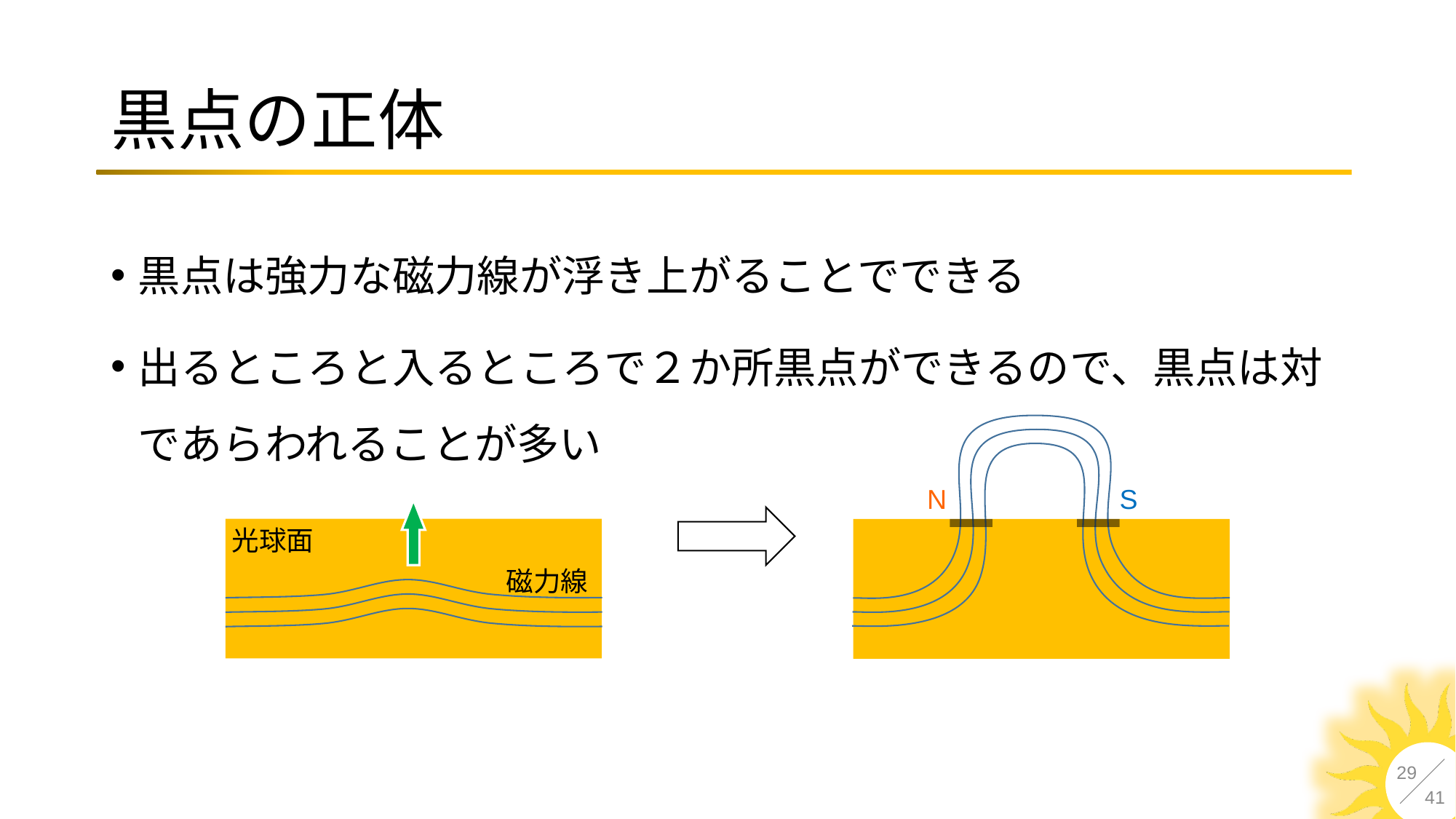

# 黒点の正体
黒点は強力な磁力線が浮き上がることでできる
出るところと入るところで２か所黒点ができるので、黒点は対であらわれることが多い

N
S

磁力線
光球面

29